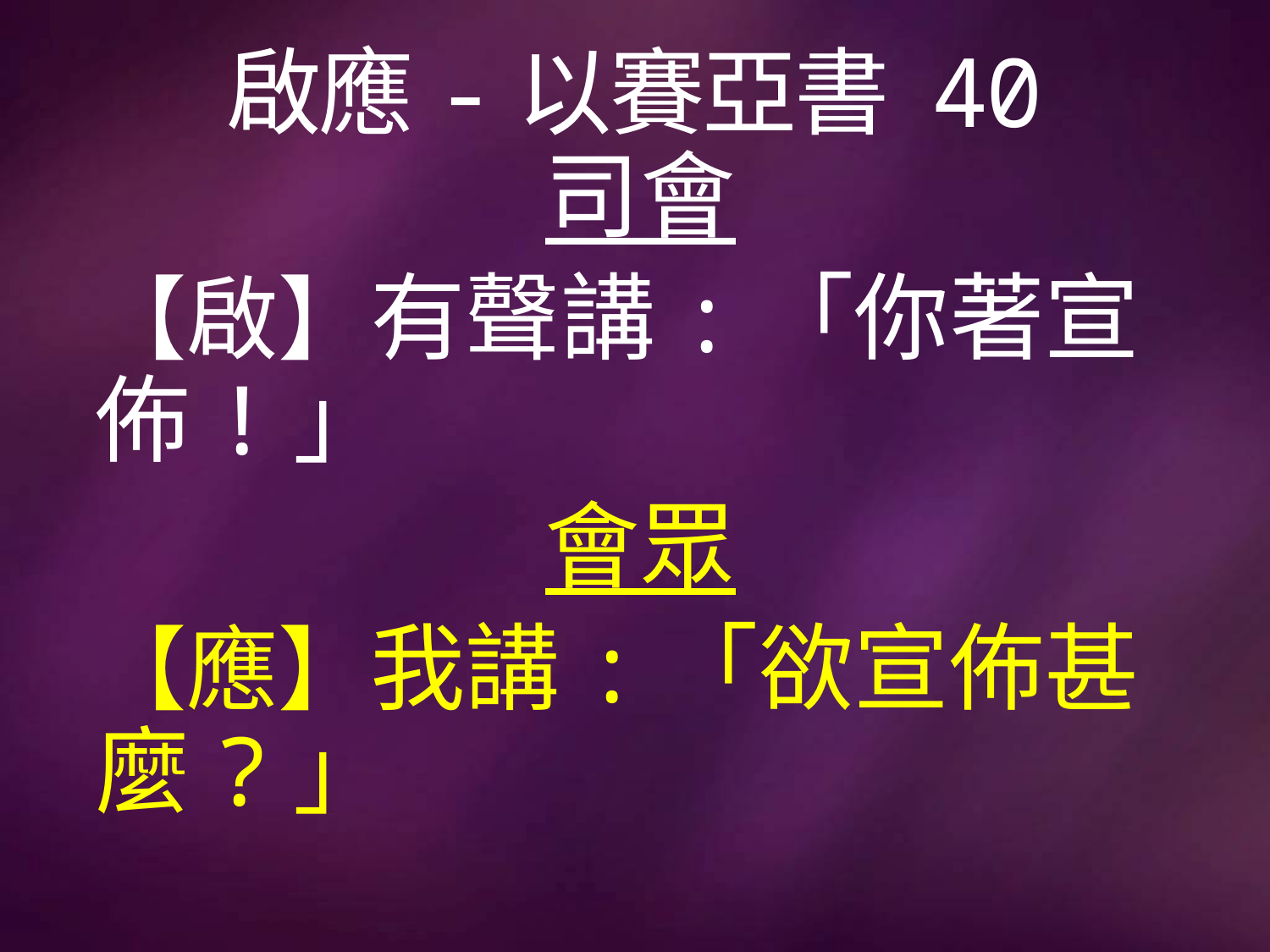

# 啟應-以賽亞書 40
司會
【啟】有聲講:「你著宣佈!」

會眾
【應】我講:「欲宣佈甚麼?」